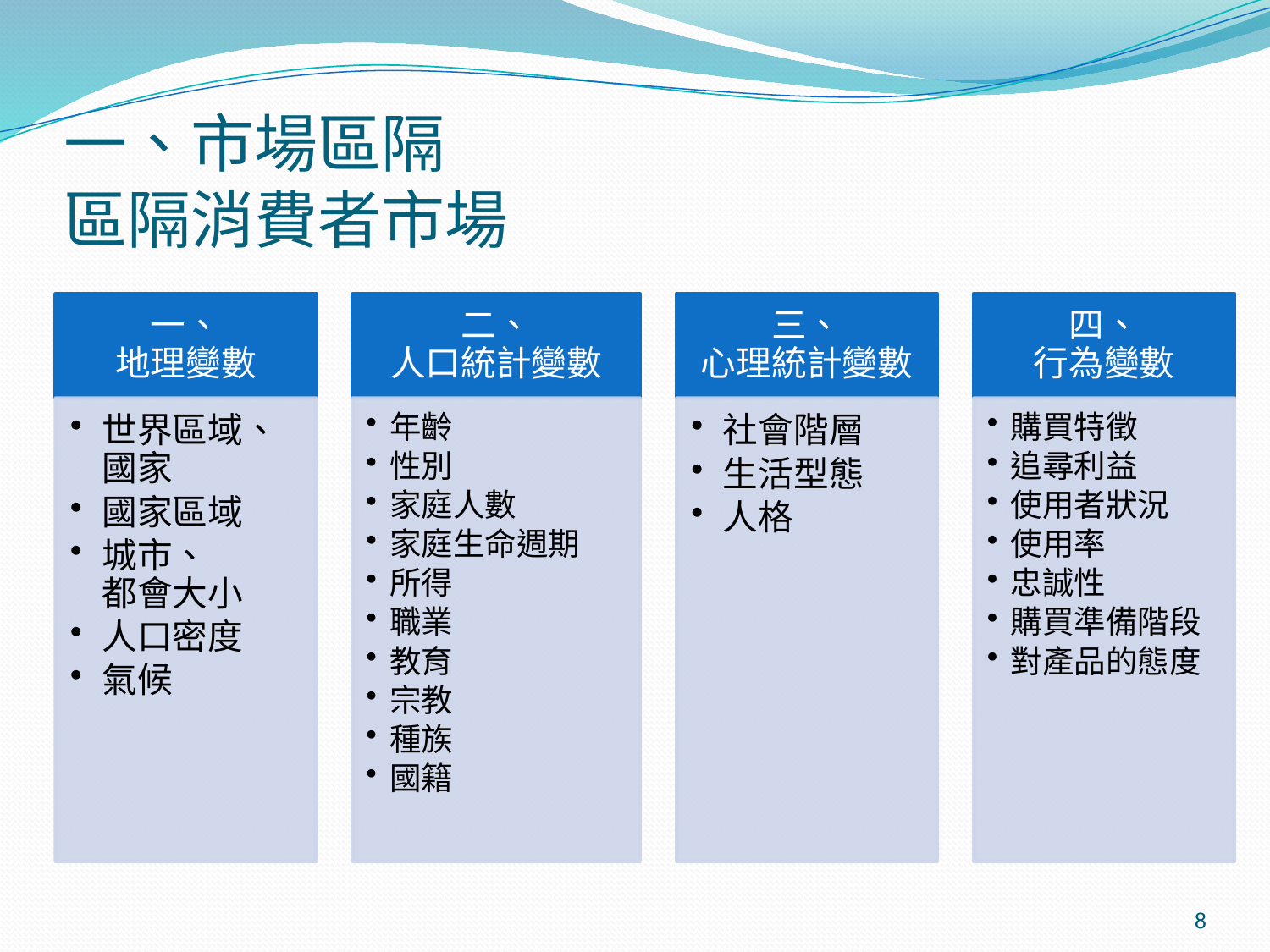

# 一、市場區隔 區隔消費者市場
一、
地理變數
世界區域、
國家
國家區域
城市、
都會大小
人口密度
氣候
二、
人口統計變數
年齡
性別
家庭人數
家庭生命週期
所得
職業
教育
宗教
種族
國籍
三、
心理統計變數
社會階層
生活型態
人格
四、
行為變數
購買特徵
追尋利益
使用者狀況
使用率
忠誠性
購買準備階段
對產品的態度
8